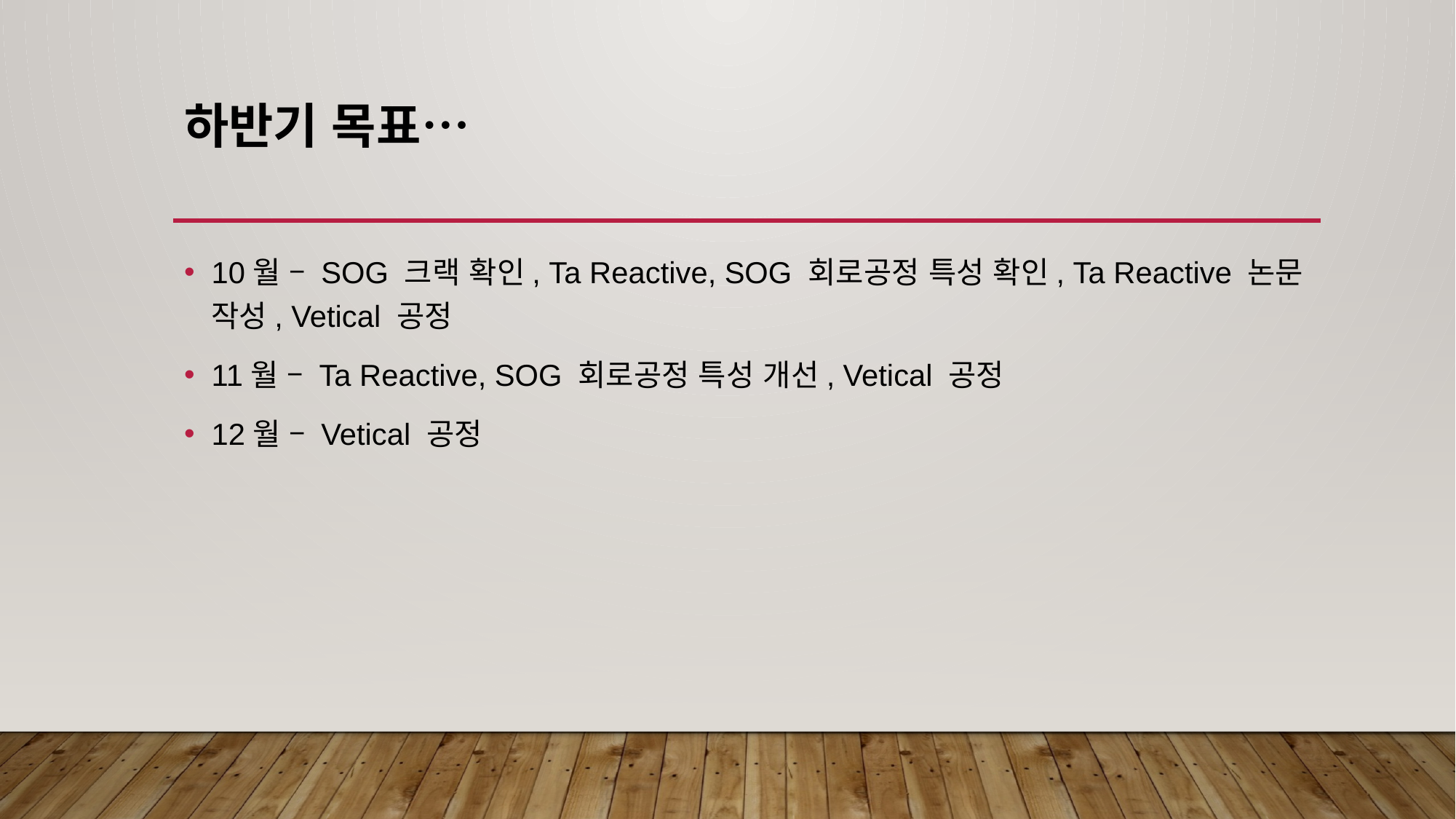

# 하반기 목표…
10월 – SOG 크랙 확인, Ta Reactive, SOG 회로공정 특성 확인, Ta Reactive 논문 작성, Vetical 공정
11월 – Ta Reactive, SOG 회로공정 특성 개선, Vetical 공정
12월 – Vetical 공정